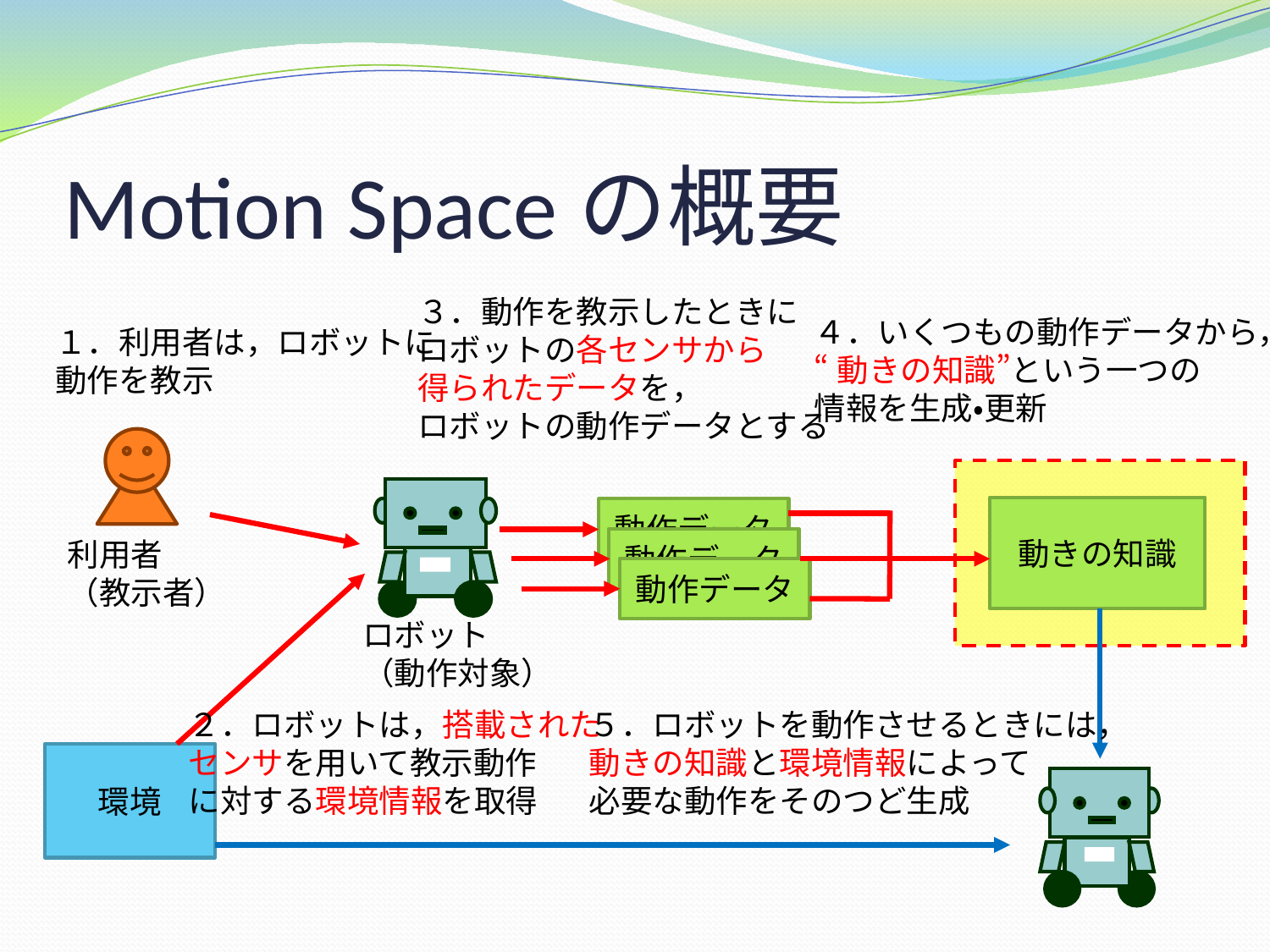

# Motion Spaceの概要
３．動作を教示したときに
ロボットの各センサから
得られたデータを，
ロボットの動作データとする
４．いくつもの動作データから，
“動きの知識”という一つの
情報を生成・更新
１．利用者は，ロボットに
動作を教示

動きの知識
動作データ
利用者
（教示者）
動作データ
動作データ
ロボット
（動作対象）
２．ロボットは，搭載された
センサを用いて教示動作
に対する環境情報を取得
５．ロボットを動作させるときには，
動きの知識と環境情報によって
必要な動作をそのつど生成
環境